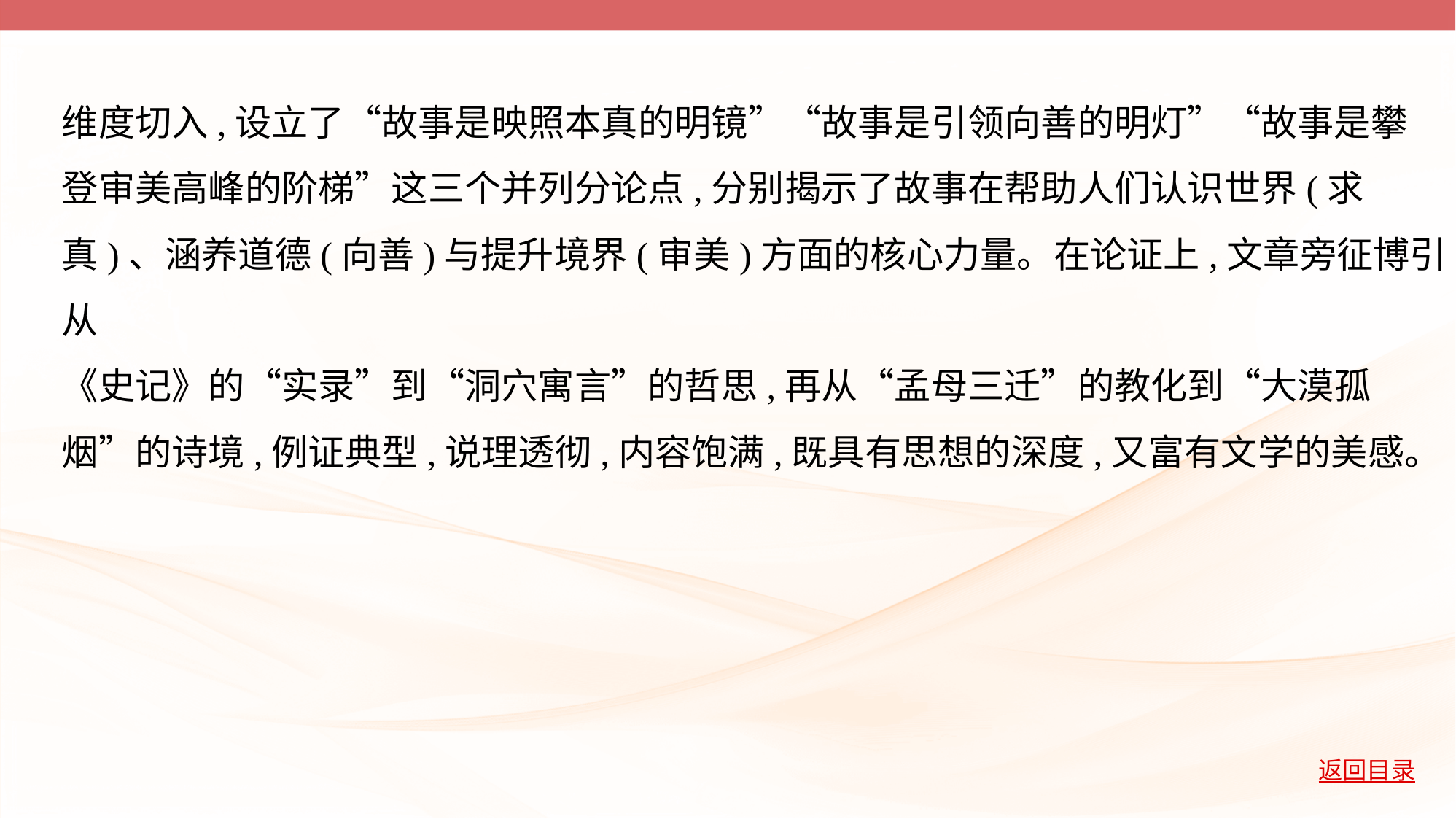

维度切入,设立了“故事是映照本真的明镜”“故事是引领向善的明灯”“故事是攀
登审美高峰的阶梯”这三个并列分论点,分别揭示了故事在帮助人们认识世界(求
真)、涵养道德(向善)与提升境界(审美)方面的核心力量。在论证上,文章旁征博引,从
《史记》的“实录”到“洞穴寓言”的哲思,再从“孟母三迁”的教化到“大漠孤
烟”的诗境,例证典型,说理透彻,内容饱满,既具有思想的深度,又富有文学的美感。